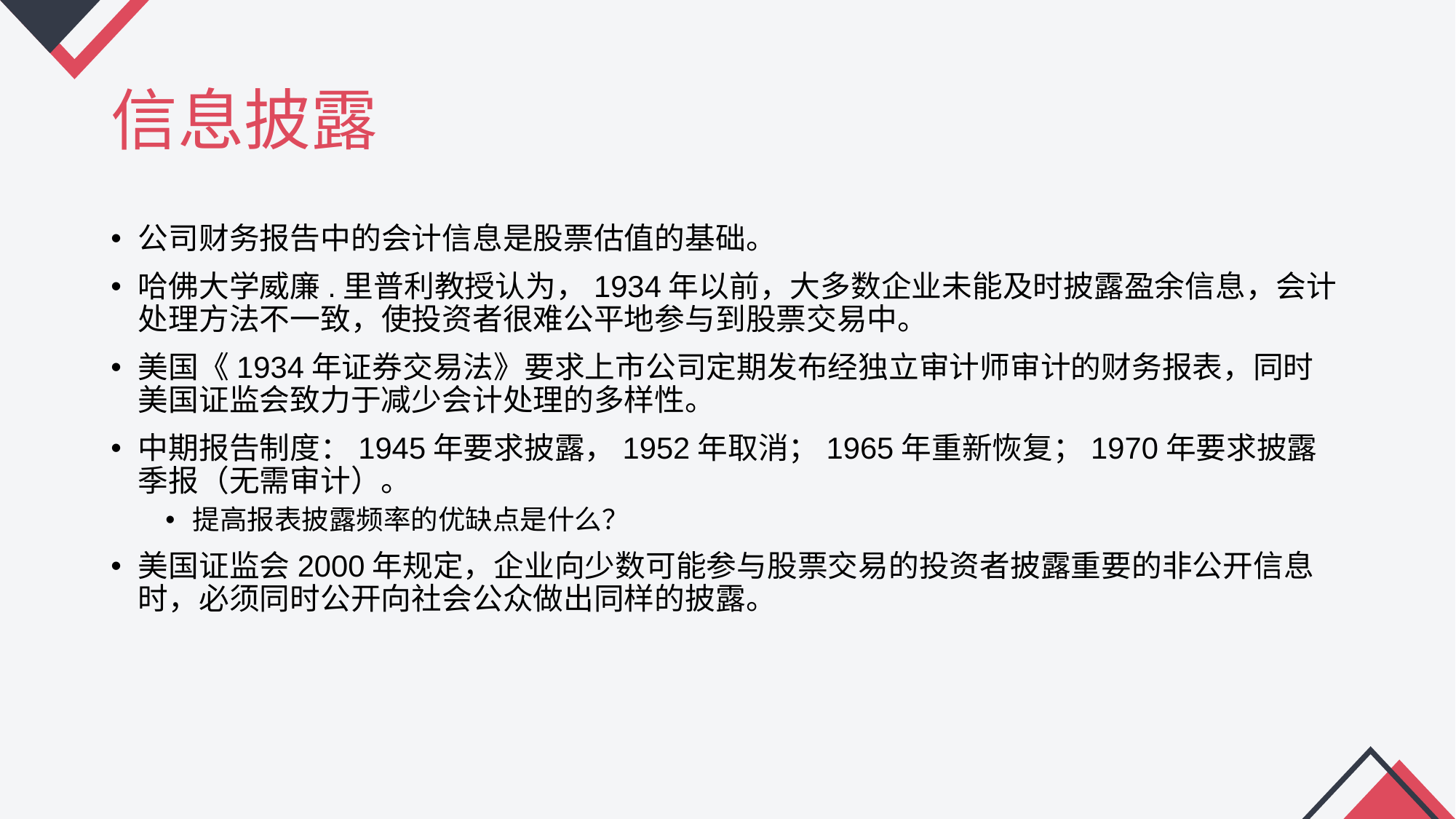

# 信息披露
公司财务报告中的会计信息是股票估值的基础。
哈佛大学威廉.里普利教授认为，1934年以前，大多数企业未能及时披露盈余信息，会计处理方法不一致，使投资者很难公平地参与到股票交易中。
美国《1934年证券交易法》要求上市公司定期发布经独立审计师审计的财务报表，同时美国证监会致力于减少会计处理的多样性。
中期报告制度：1945年要求披露，1952年取消；1965年重新恢复；1970年要求披露季报（无需审计）。
提高报表披露频率的优缺点是什么？
美国证监会2000年规定，企业向少数可能参与股票交易的投资者披露重要的非公开信息时，必须同时公开向社会公众做出同样的披露。